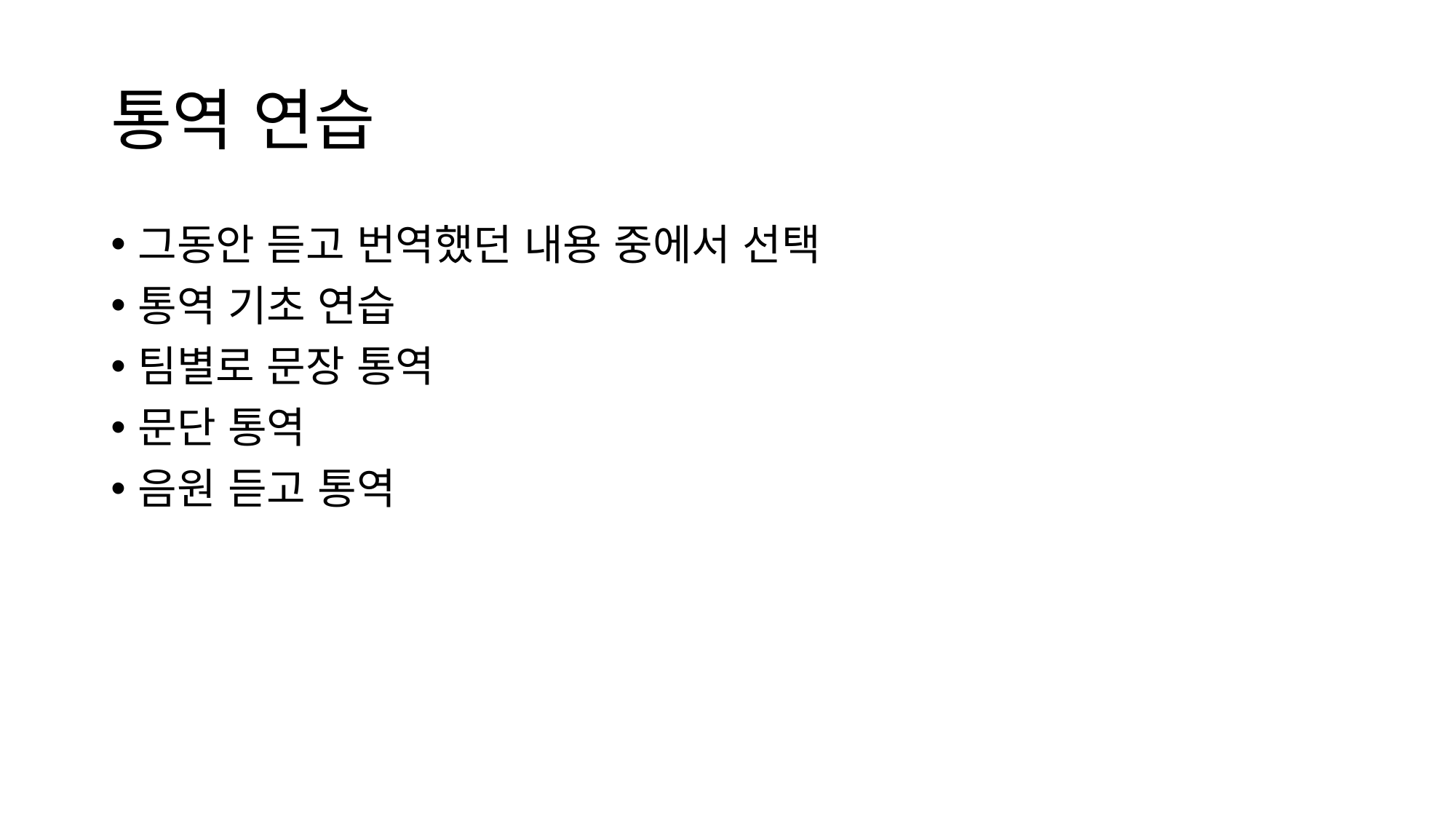

# 통역 연습
그동안 듣고 번역했던 내용 중에서 선택
통역 기초 연습
팀별로 문장 통역
문단 통역
음원 듣고 통역